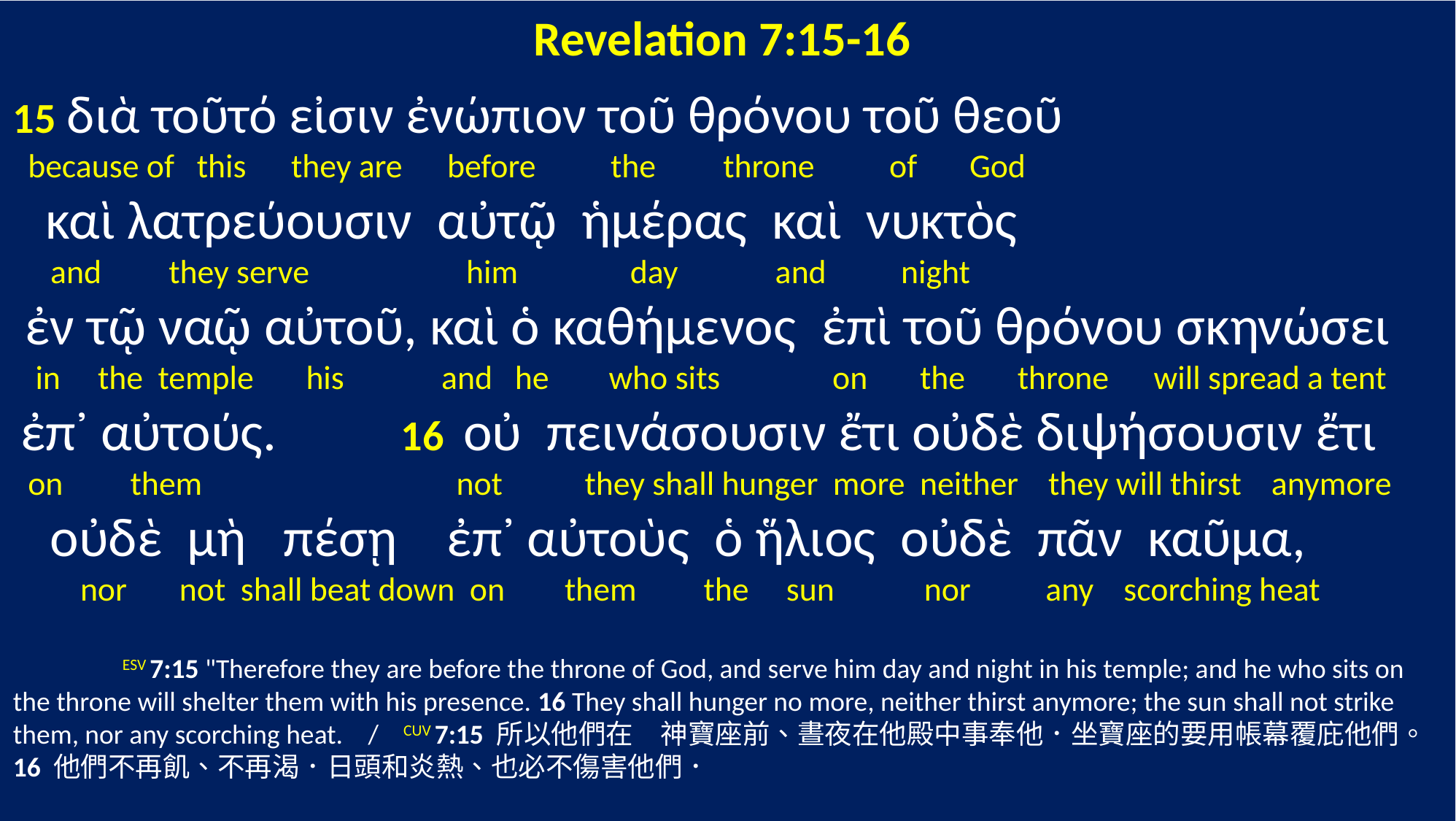

Revelation 7:15-16

15 διὰ τοῦτό εἰσιν ἐνώπιον τοῦ θρόνου τοῦ θεοῦ
  because of   this      they are      before          the         throne          of       God
   καὶ λατρεύουσιν  αὐτῷ  ἡμέρας  καὶ  νυκτὸς
     and         they serve                     him               day             and          night
 ἐν τῷ ναῷ αὐτοῦ, καὶ ὁ καθήμενος  ἐπὶ τοῦ θρόνου σκηνώσει
   in     the  temple       his             and   he        who sits               on       the       throne      will spread a tent
  ἐπ᾽ αὐτούς.          16  οὐ  πεινάσουσιν ἔτι οὐδὲ διψήσουσιν ἔτι
  on         them                                  not           they shall hunger  more  neither    they will thirst    anymore
   οὐδὲ  μὴ   πέσῃ    ἐπ᾽ αὐτοὺς  ὁ ἥλιος  οὐδὲ  πᾶν  καῦμα,
         nor       not  shall beat down  on        them         the     sun            nor          any    scorching heat

	ESV 7:15 "Therefore they are before the throne of God, and serve him day and night in his temple; and he who sits on the throne will shelter them with his presence. 16 They shall hunger no more, neither thirst anymore; the sun shall not strike them, nor any scorching heat.    /    CUV 7:15 所以他們在　神寶座前、晝夜在他殿中事奉他．坐寶座的要用帳幕覆庇他們。
16 他們不再飢、不再渴．日頭和炎熱、也必不傷害他們．